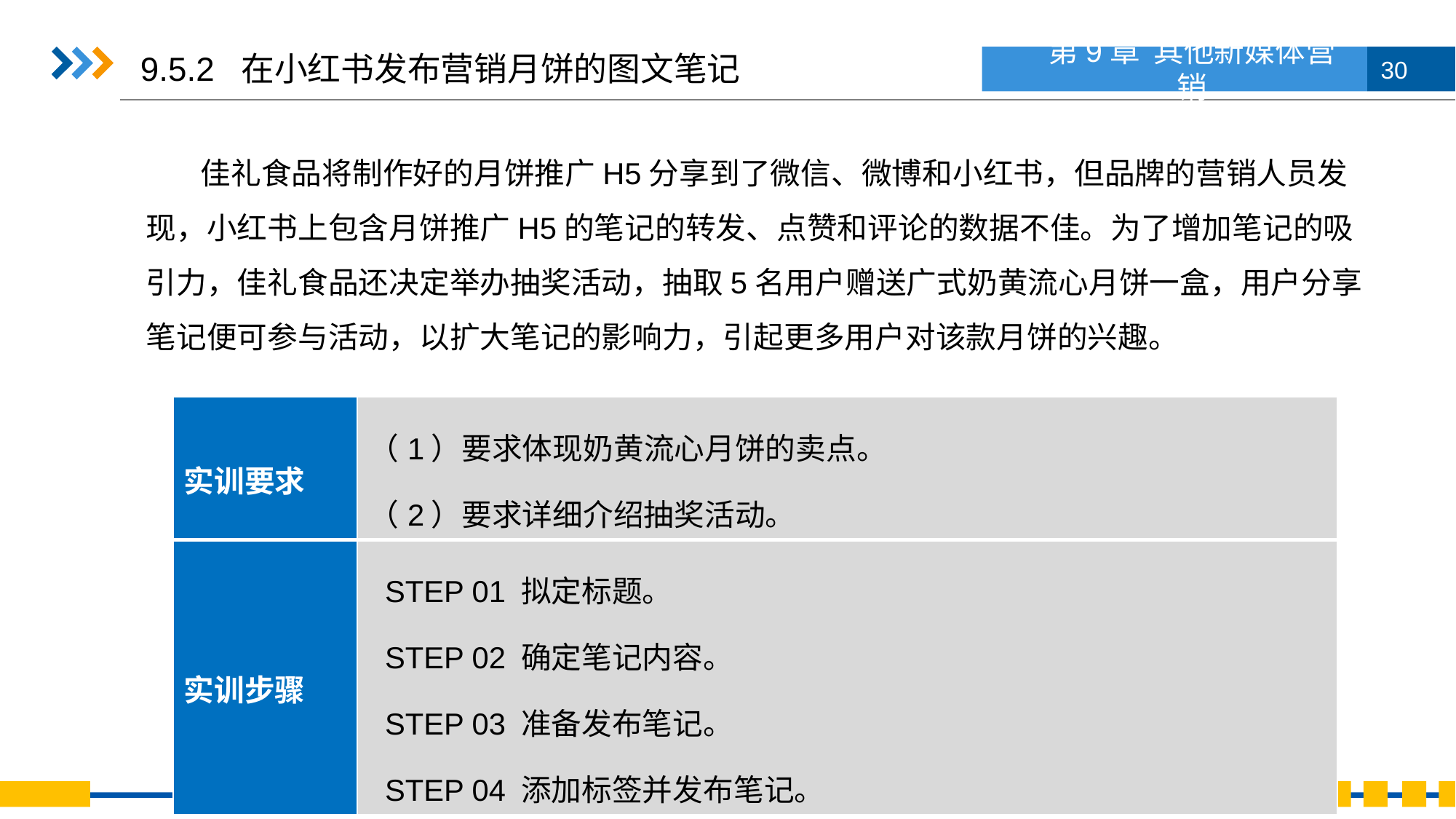

9.5.2  在小红书发布营销月饼的图文笔记
佳礼食品将制作好的月饼推广H5分享到了微信、微博和小红书，但品牌的营销人员发现，小红书上包含月饼推广H5的笔记的转发、点赞和评论的数据不佳。为了增加笔记的吸引力，佳礼食品还决定举办抽奖活动，抽取5名用户赠送广式奶黄流心月饼一盒，用户分享笔记便可参与活动，以扩大笔记的影响力，引起更多用户对该款月饼的兴趣。
| 实训要求 | （1）要求体现奶黄流心月饼的卖点。 （2）要求详细介绍抽奖活动。 |
| --- | --- |
| 实训步骤 | STEP 01 拟定标题。 STEP 02 确定笔记内容。 STEP 03 准备发布笔记。 STEP 04 添加标签并发布笔记。 |